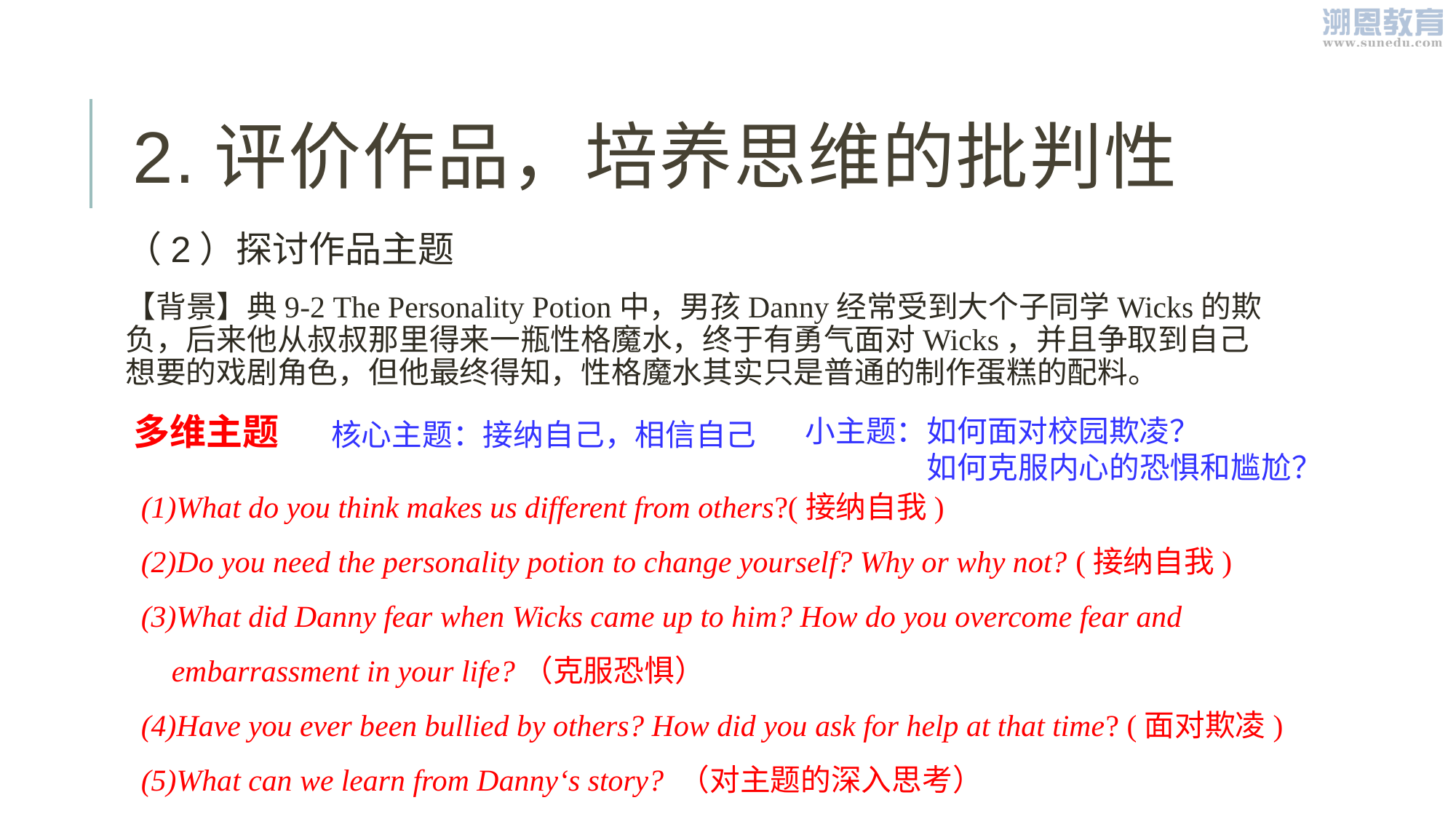

# 2.评价作品，培养思维的批判性
（2）探讨作品主题
【背景】典9-2 The Personality Potion中，男孩Danny经常受到大个子同学Wicks的欺负，后来他从叔叔那里得来一瓶性格魔水，终于有勇气面对Wicks，并且争取到自己想要的戏剧角色，但他最终得知，性格魔水其实只是普通的制作蛋糕的配料。
多维主题
小主题：如何面对校园欺凌？
                 如何克服内心的恐惧和尴尬？
核心主题：接纳自己，相信自己
(1)What do you think makes us different from others?(接纳自我)
(2)Do you need the personality potion to change yourself? Why or why not? (接纳自我)
(3)What did Danny fear when Wicks came up to him? How do you overcome fear and
    embarrassment in your life?（克服恐惧）
(4)Have you ever been bullied by others? How did you ask for help at that time? (面对欺凌)
(5)What can we learn from Danny‘s story? （对主题的深入思考）